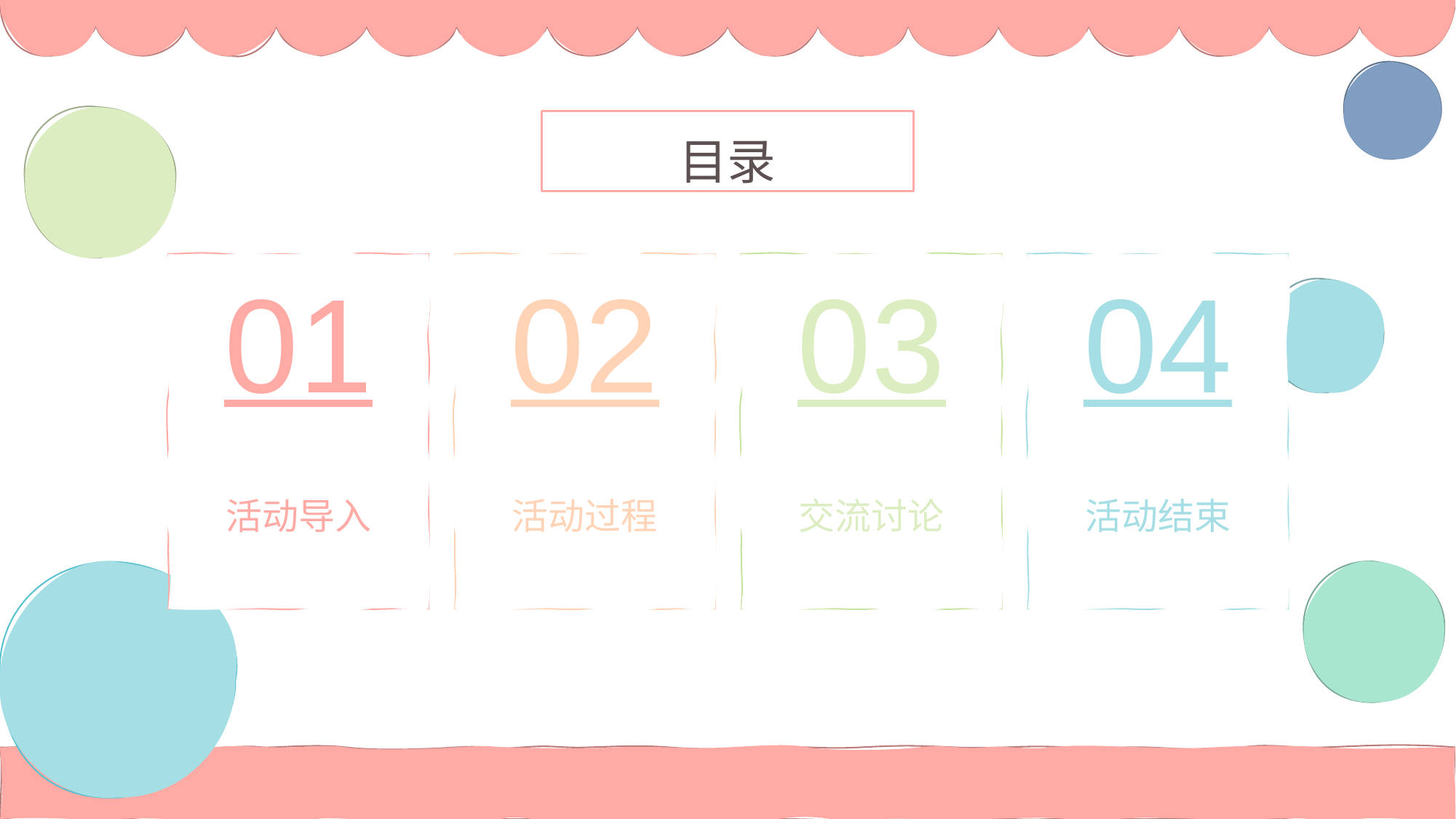

# 目录
01
活动导入
02
活动过程
03
交流讨论
04
活动结束